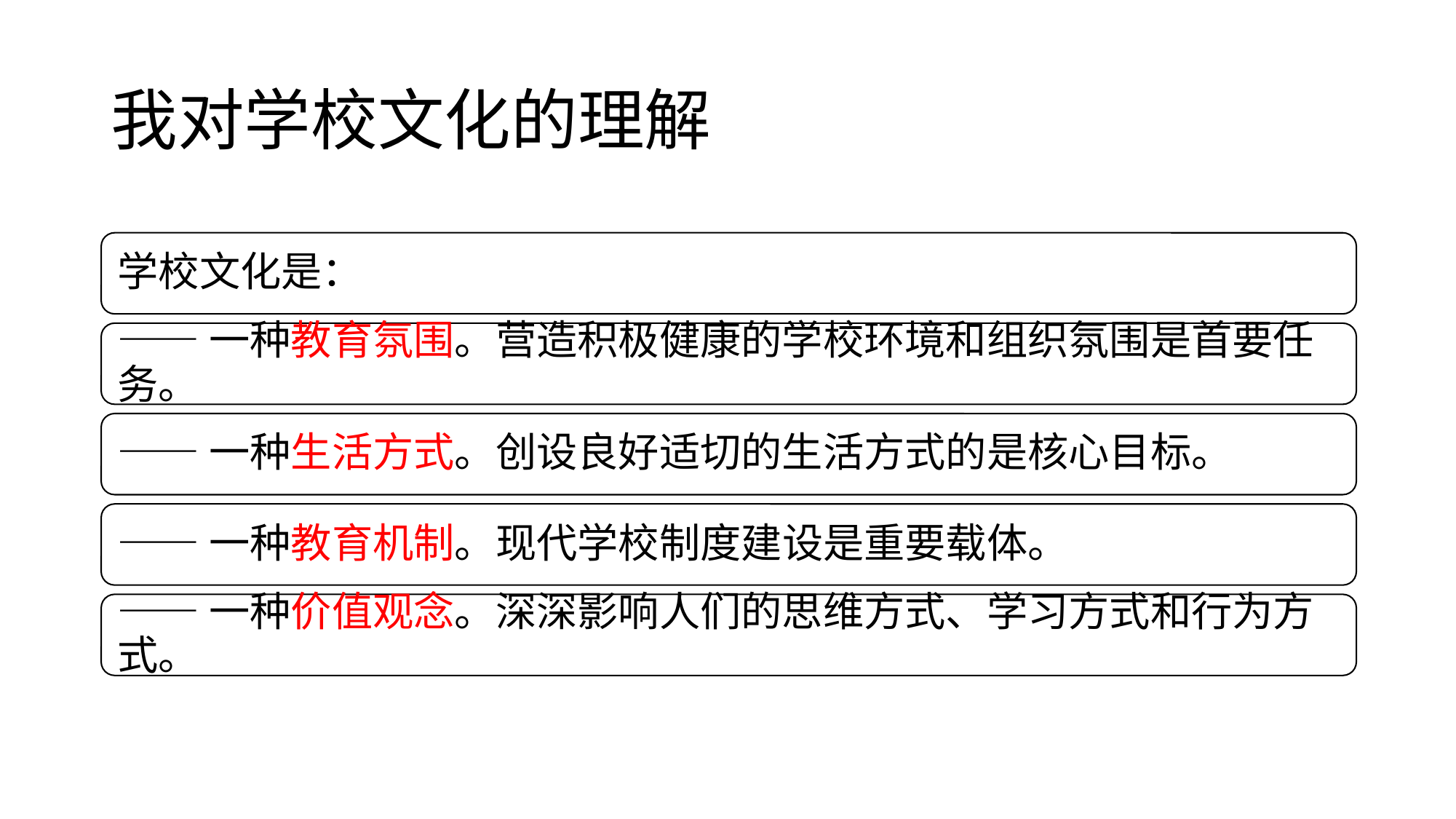

# 我对学校文化的理解
学校文化是：
——一种教育氛围。营造积极健康的学校环境和组织氛围是首要任务。
——一种生活方式。创设良好适切的生活方式的是核心目标。
——一种教育机制。现代学校制度建设是重要载体。
——一种价值观念。深深影响人们的思维方式、学习方式和行为方式。